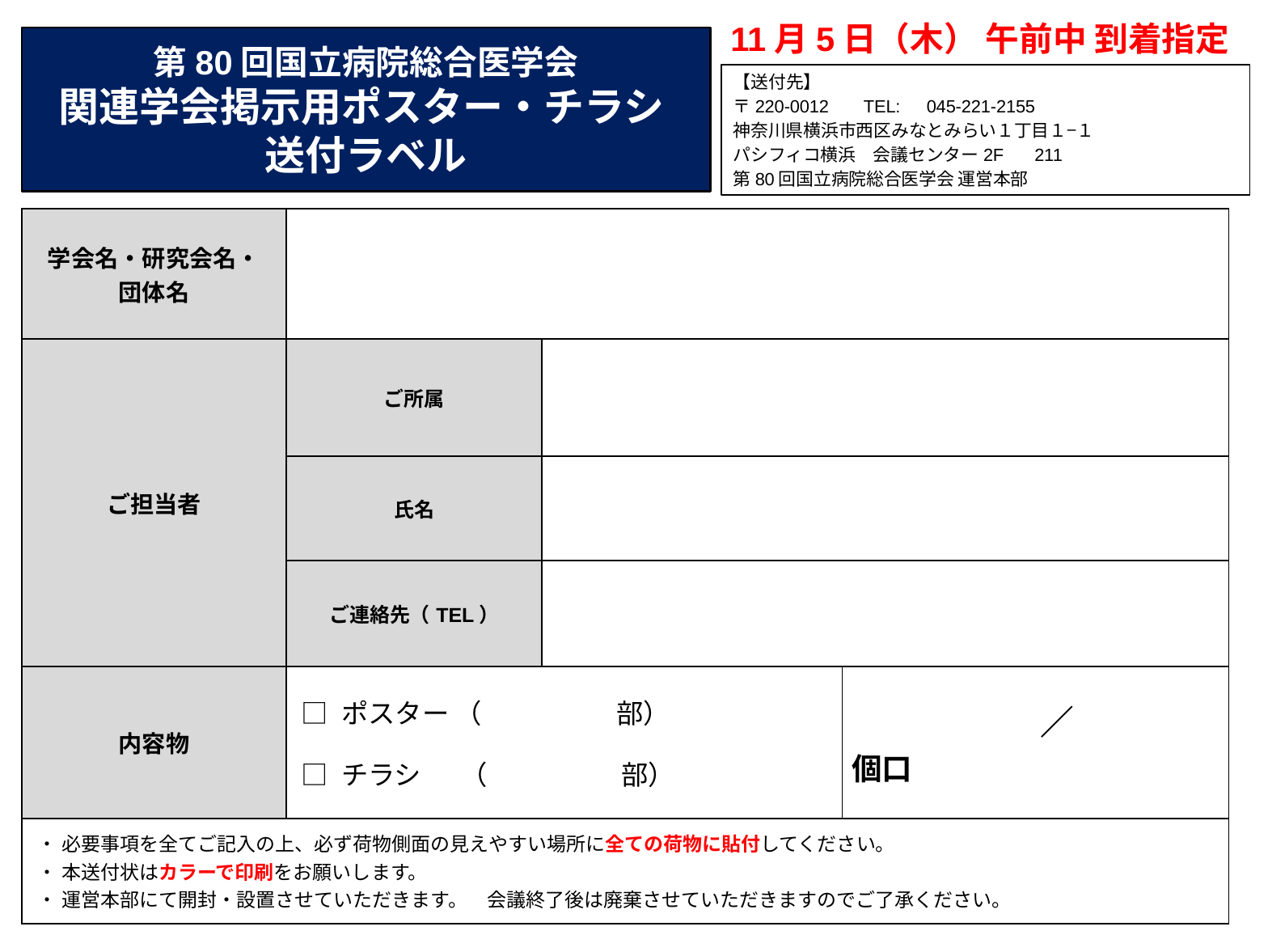

11月5日（木） 午前中 到着指定
第80回国立病院総合医学会
関連学会掲示用ポスター・チラシ
送付ラベル
【送付先】
〒220-0012 　 TEL:　045-221-2155
神奈川県横浜市西区みなとみらい１丁目１−１
パシフィコ横浜　会議センター2F 　211
第80回国立病院総合医学会 運営本部
| 学会名・研究会名・ 団体名 |  |  |  |
| --- | --- | --- | --- |
| ご担当者 | ご所属 |  |  |
|  | 氏名 |  |  |
|  | ご連絡先（TEL） |  |  |
| 内容物 | □ ポスター （　　　　　部） □ チラシ　 （　　　　　部） |  | ／　　　　　個口 |
| ・ 必要事項を全てご記入の上、必ず荷物側面の見えやすい場所に全ての荷物に貼付してください。 ・ 本送付状はカラーで印刷をお願いします。 ・ 運営本部にて開封・設置させていただきます。　会議終了後は廃棄させていただきますのでご了承ください。 |  |  |  |